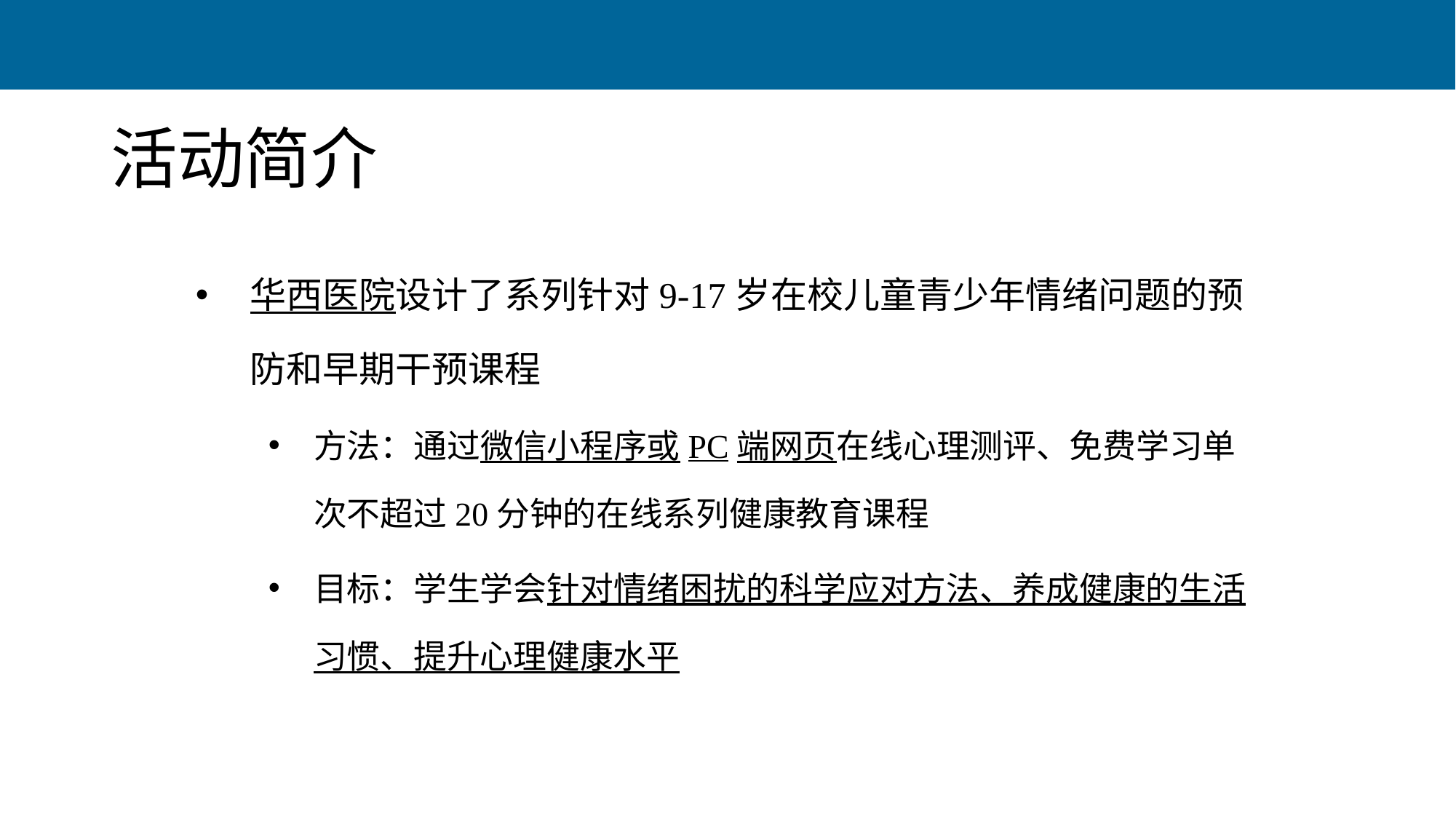

# 活动简介
华西医院设计了系列针对9-17岁在校儿童青少年情绪问题的预防和早期干预课程
方法：通过微信小程序或PC端网页在线心理测评、免费学习单次不超过20分钟的在线系列健康教育课程
目标：学生学会针对情绪困扰的科学应对方法、养成健康的生活习惯、提升心理健康水平